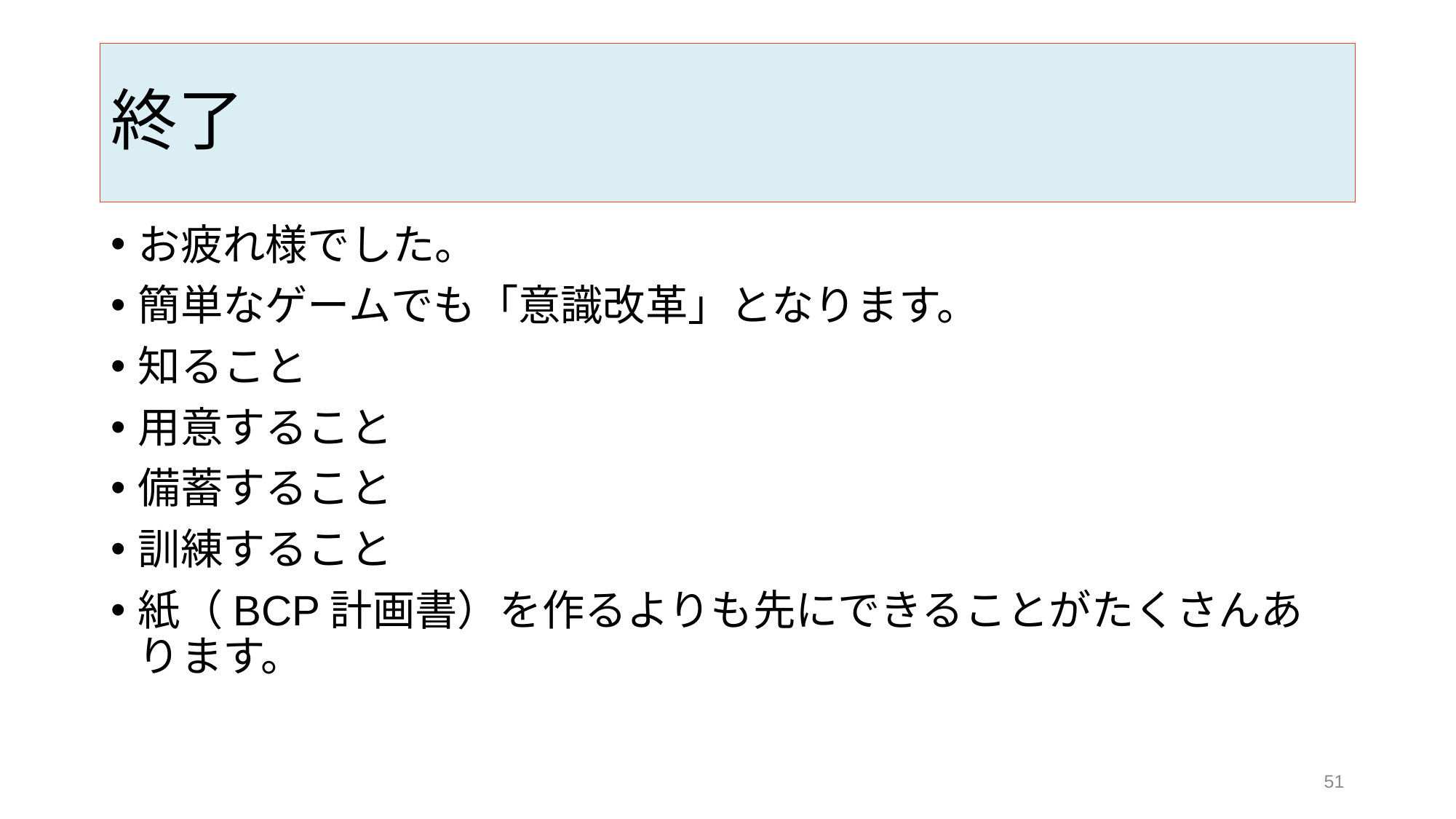

# 終了
お疲れ様でした。
簡単なゲームでも「意識改革」となります。
知ること
用意すること
備蓄すること
訓練すること
紙（BCP計画書）を作るよりも先にできることがたくさんあります。

51